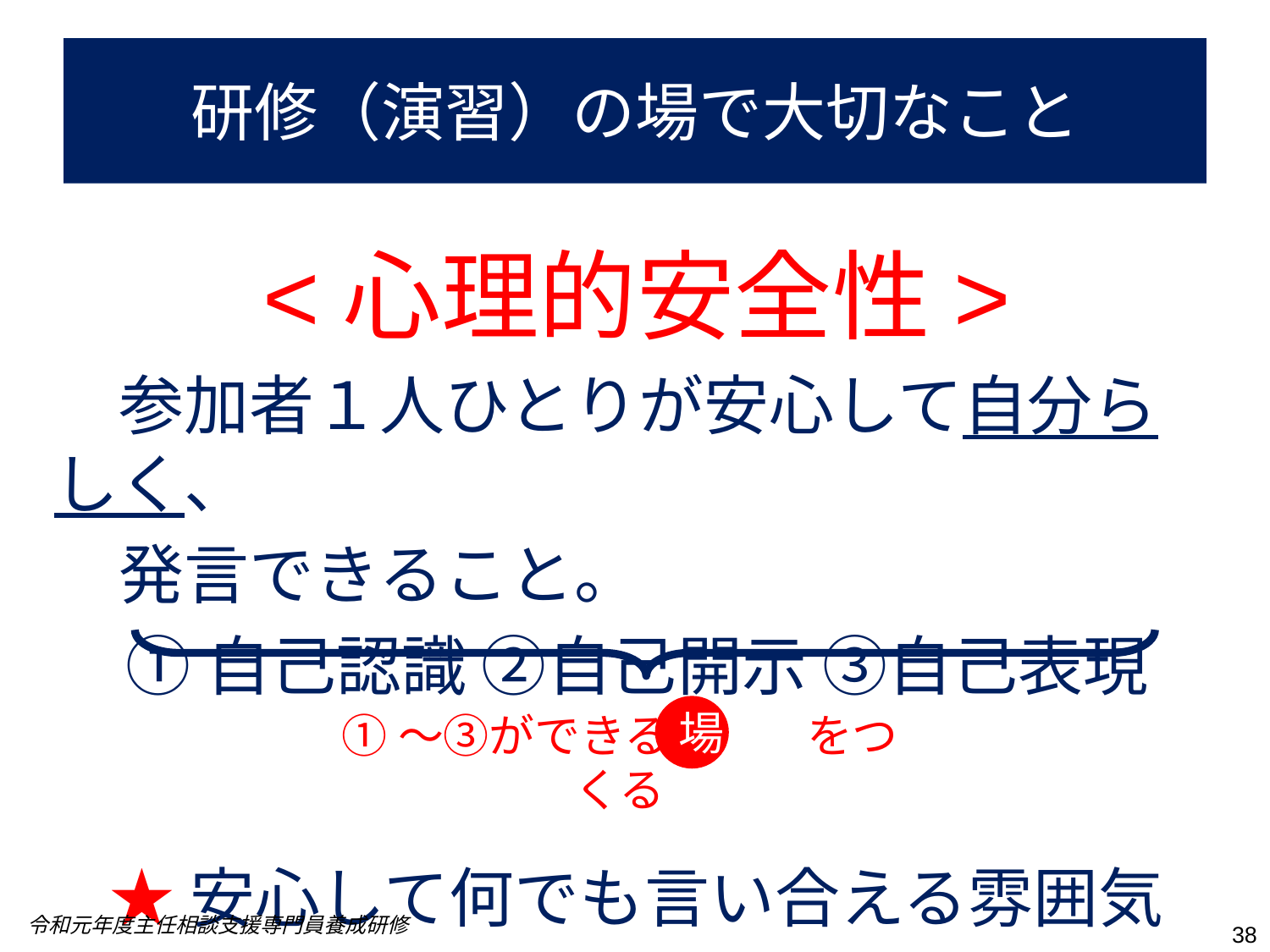

# 研修（演習）の場で大切なこと

<心理的安全性>
　参加者１人ひとりが安心して自分らしく、
　発言できること。
①自己認識 ②自己開示 ③自己表現

★安心して何でも言い合える雰囲気
場
①～③ができる　　　をつくる
令和元年度主任相談支援専門員養成研修
38